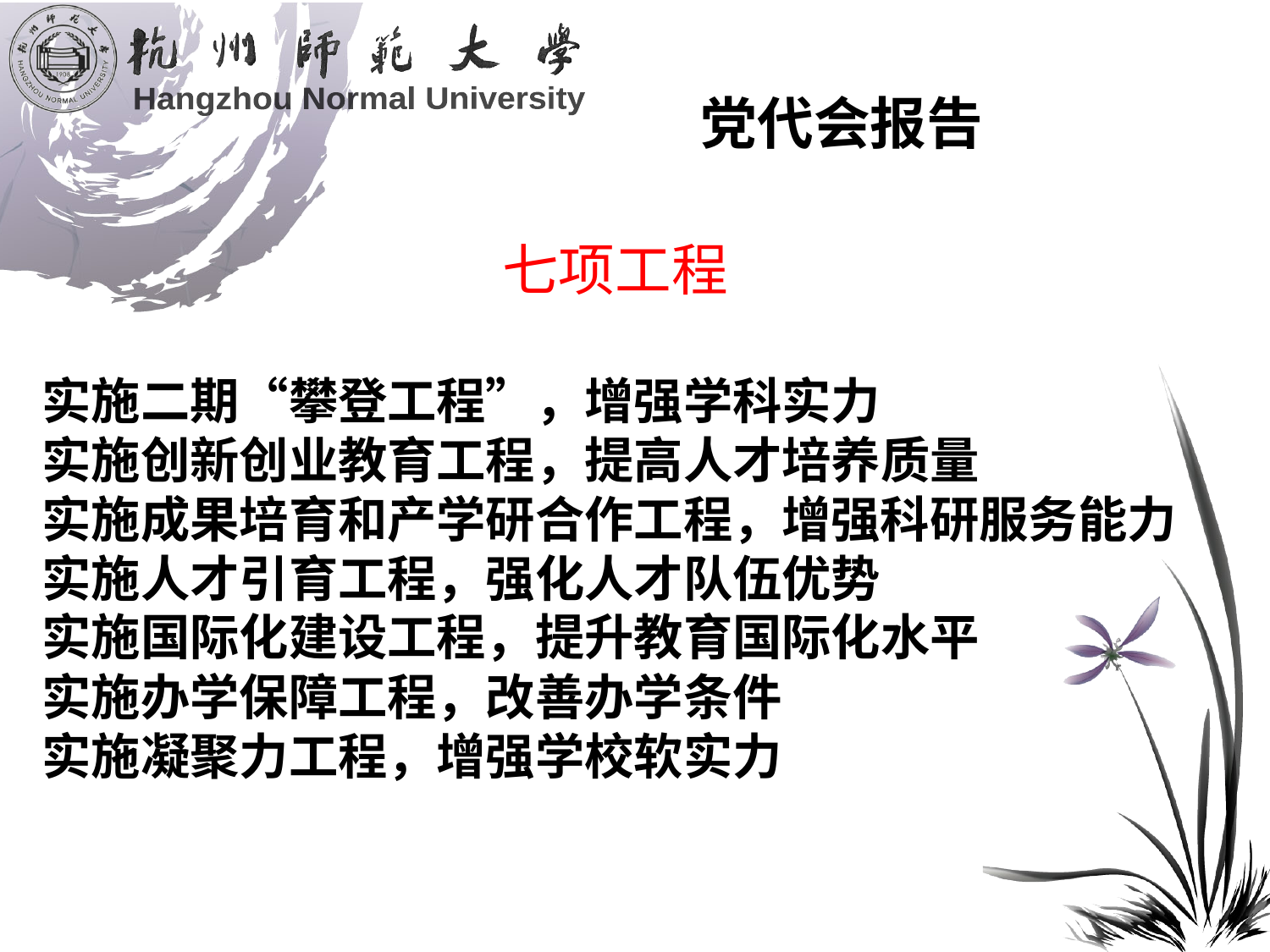

# 党代会报告
七项工程

实施二期“攀登工程”，增强学科实力
实施创新创业教育工程，提高人才培养质量
实施成果培育和产学研合作工程，增强科研服务能力
实施人才引育工程，强化人才队伍优势
实施国际化建设工程，提升教育国际化水平
实施办学保障工程，改善办学条件
实施凝聚力工程，增强学校软实力